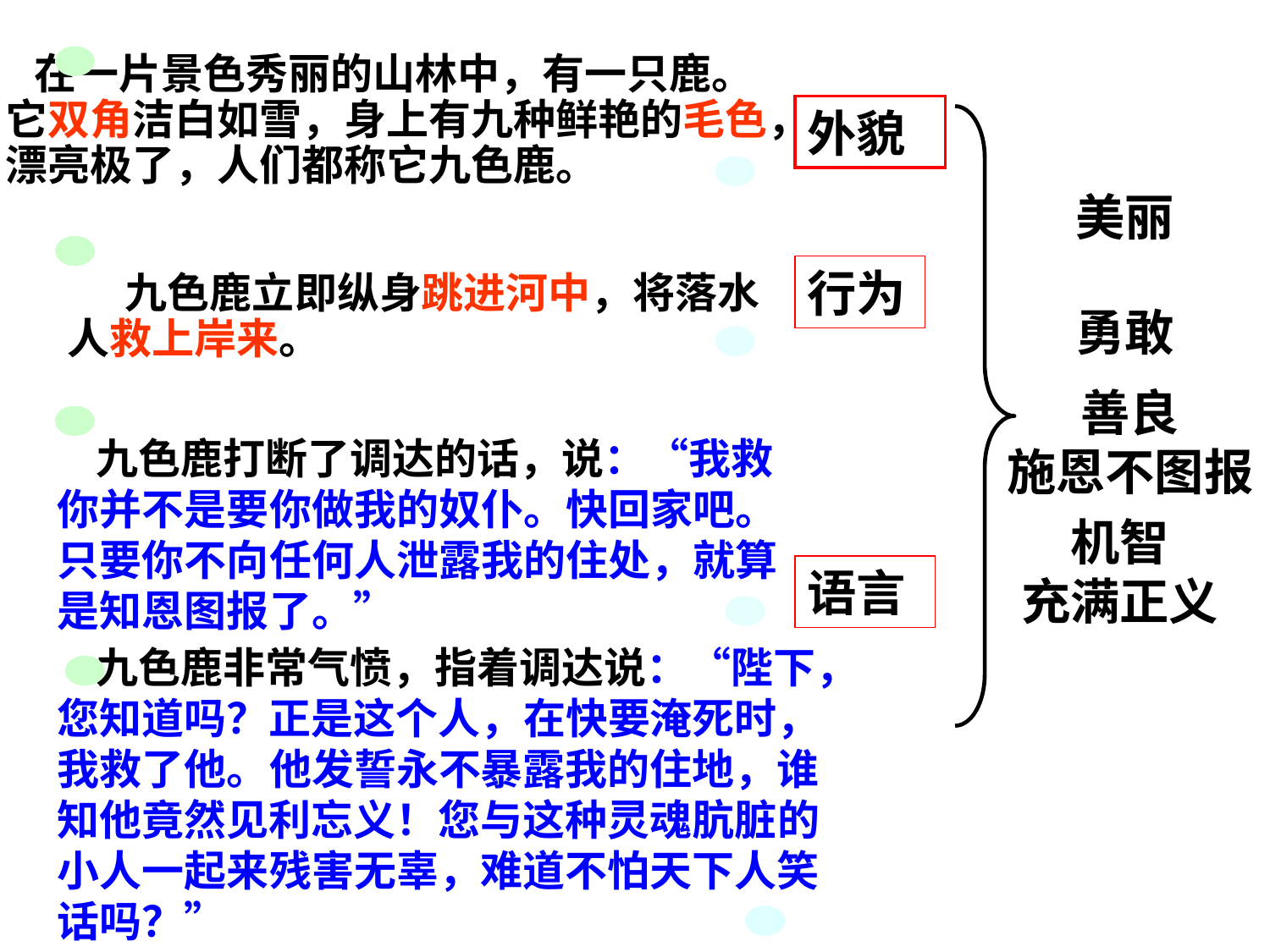

# 在一片景色秀丽的山林中，有一只鹿。它双角洁白如雪，身上有九种鲜艳的毛色，漂亮极了，人们都称它九色鹿。

外貌

美丽

行为
     九色鹿立即纵身跳进河中，将落水人救上岸来。
勇敢

善良
施恩不图报
   九色鹿打断了调达的话，说：“我救你并不是要你做我的奴仆。快回家吧。只要你不向任何人泄露我的住处，就算是知恩图报了。”
机智
充满正义
语言

   九色鹿非常气愤，指着调达说：“陛下，您知道吗？正是这个人，在快要淹死时，我救了他。他发誓永不暴露我的住地，谁知他竟然见利忘义！您与这种灵魂肮脏的小人一起来残害无辜，难道不怕天下人笑话吗？”